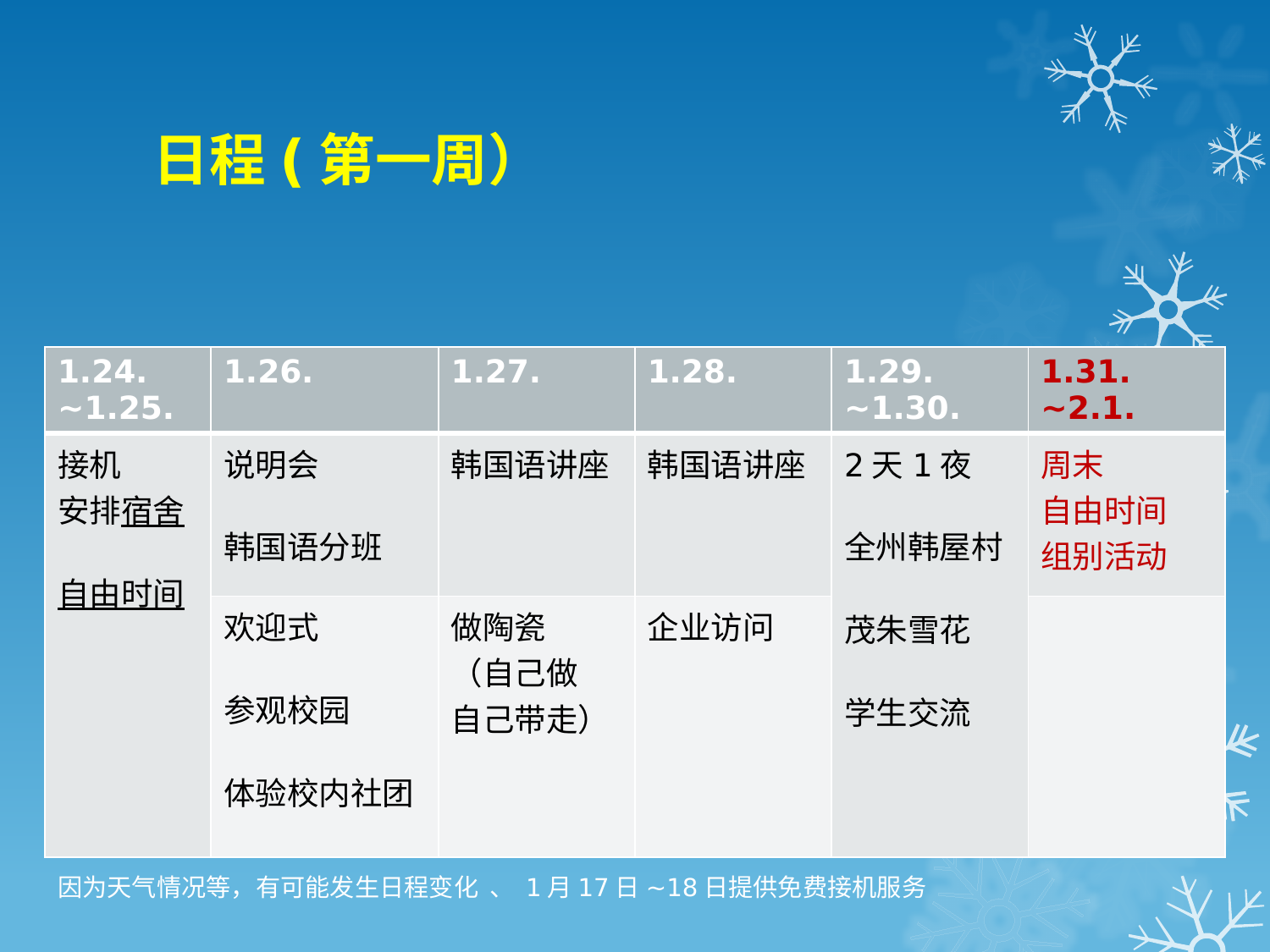

# 日程(第一周）
| 1.24. ~1.25. | 1.26. | 1.27. | 1.28. | 1.29. ~1.30. | 1.31. ~2.1. |
| --- | --- | --- | --- | --- | --- |
| 接机 安排宿舍 自由时间 | 说明会 韩国语分班 | 韩国语讲座 | 韩国语讲座 | 2天1夜 全州韩屋村 茂朱雪花 学生交流 | 周末 自由时间 组别活动 |
|  | 欢迎式 参观校园 体验校内社团 | 做陶瓷 （自己做 自己带走） | 企业访问 |  |  |
 因为天气情况等，有可能发生日程变化  、 1月17日~18日提供免费接机服务